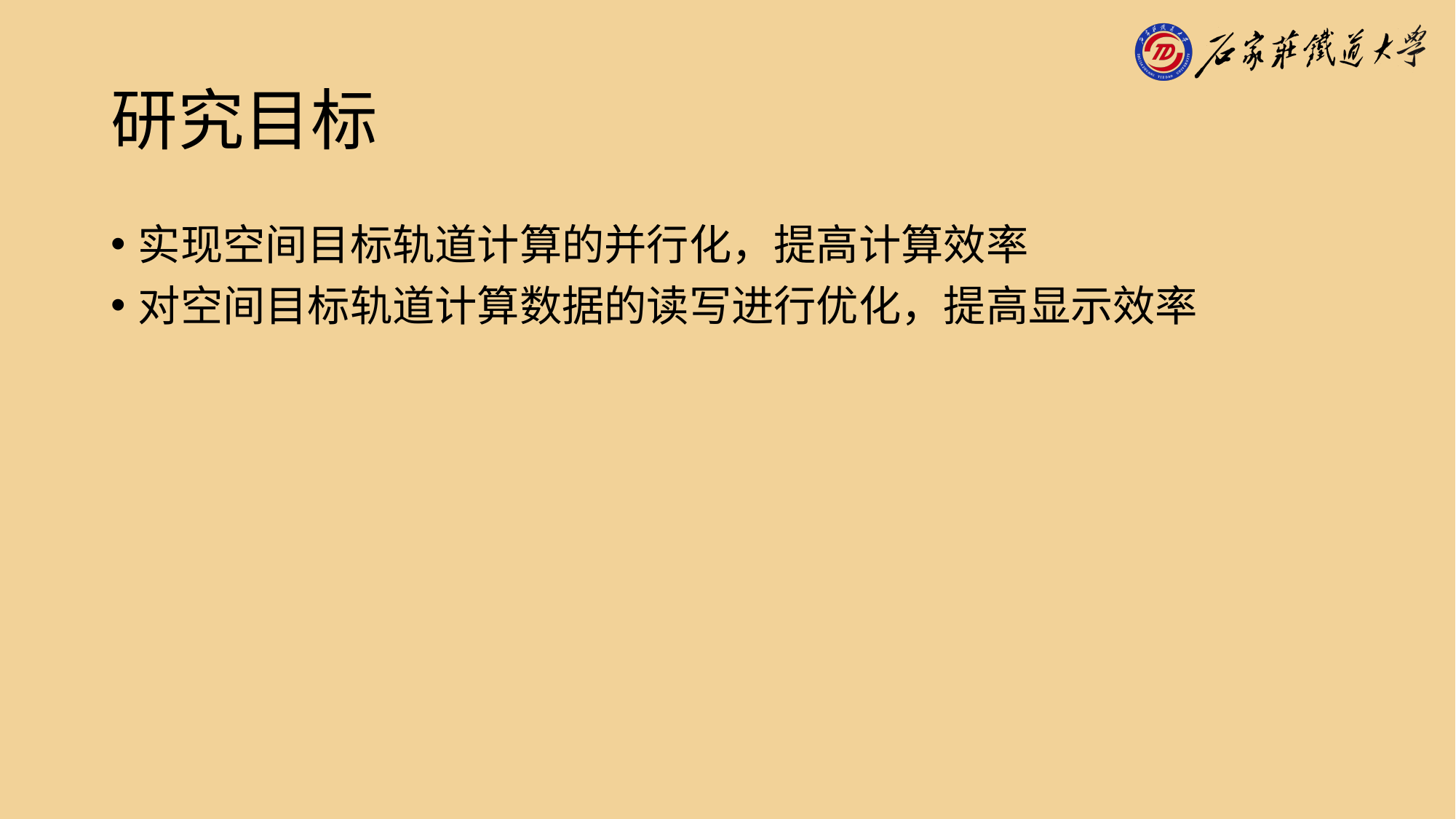

# 研究目标
实现空间目标轨道计算的并行化，提高计算效率
对空间目标轨道计算数据的读写进行优化，提高显示效率